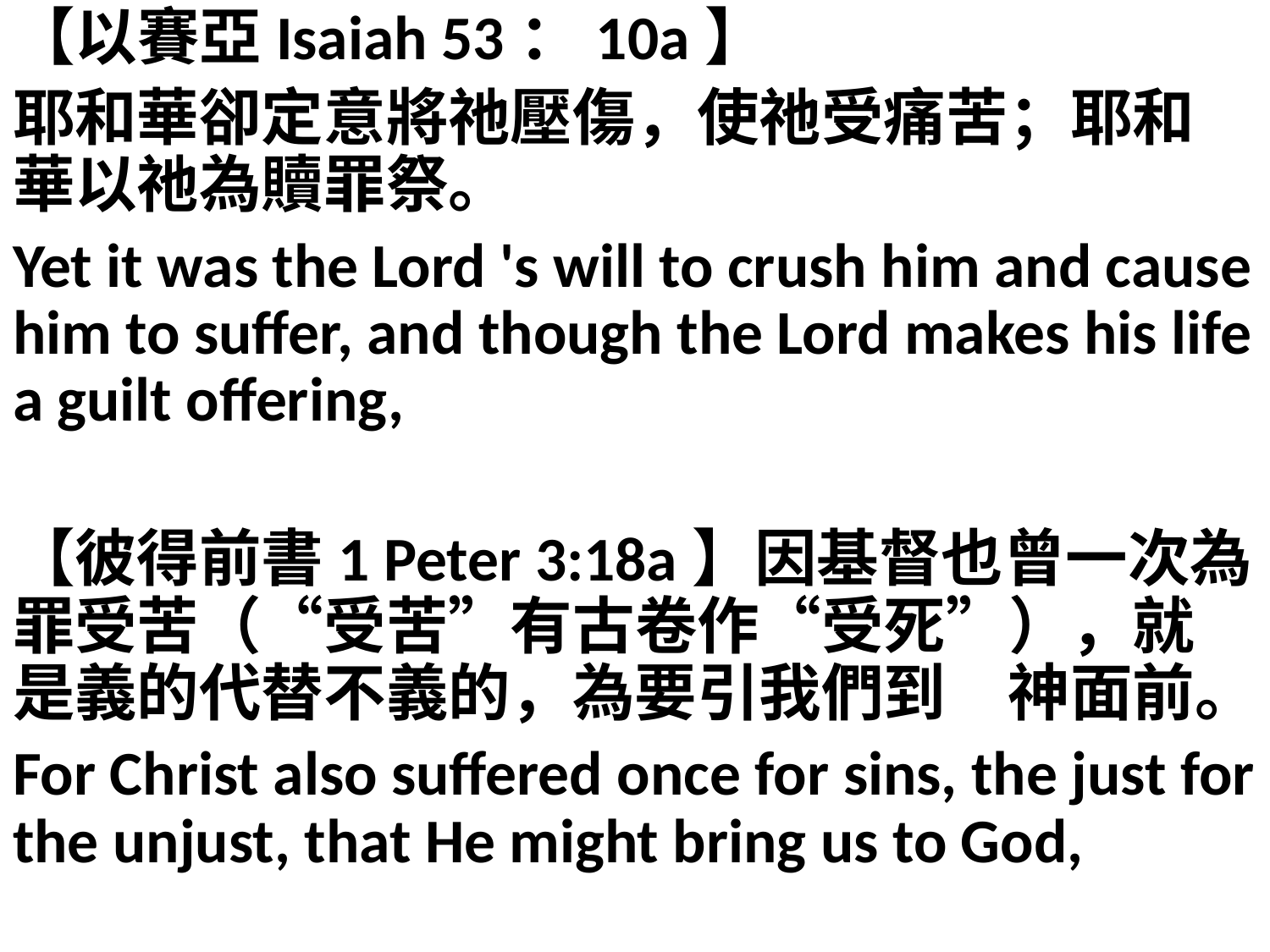

【以賽亞Isaiah 53：10a】
耶和華卻定意將祂壓傷，使祂受痛苦；耶和華以祂為贖罪祭。
Yet it was the Lord 's will to crush him and cause him to suffer, and though the Lord makes his life a guilt offering,

【彼得前書1 Peter 3:18a】因基督也曾一次為罪受苦（“受苦”有古卷作“受死”），就是義的代替不義的，為要引我們到　神面前。
For Christ also suffered once for sins, the just for the unjust, that He might bring us to God,